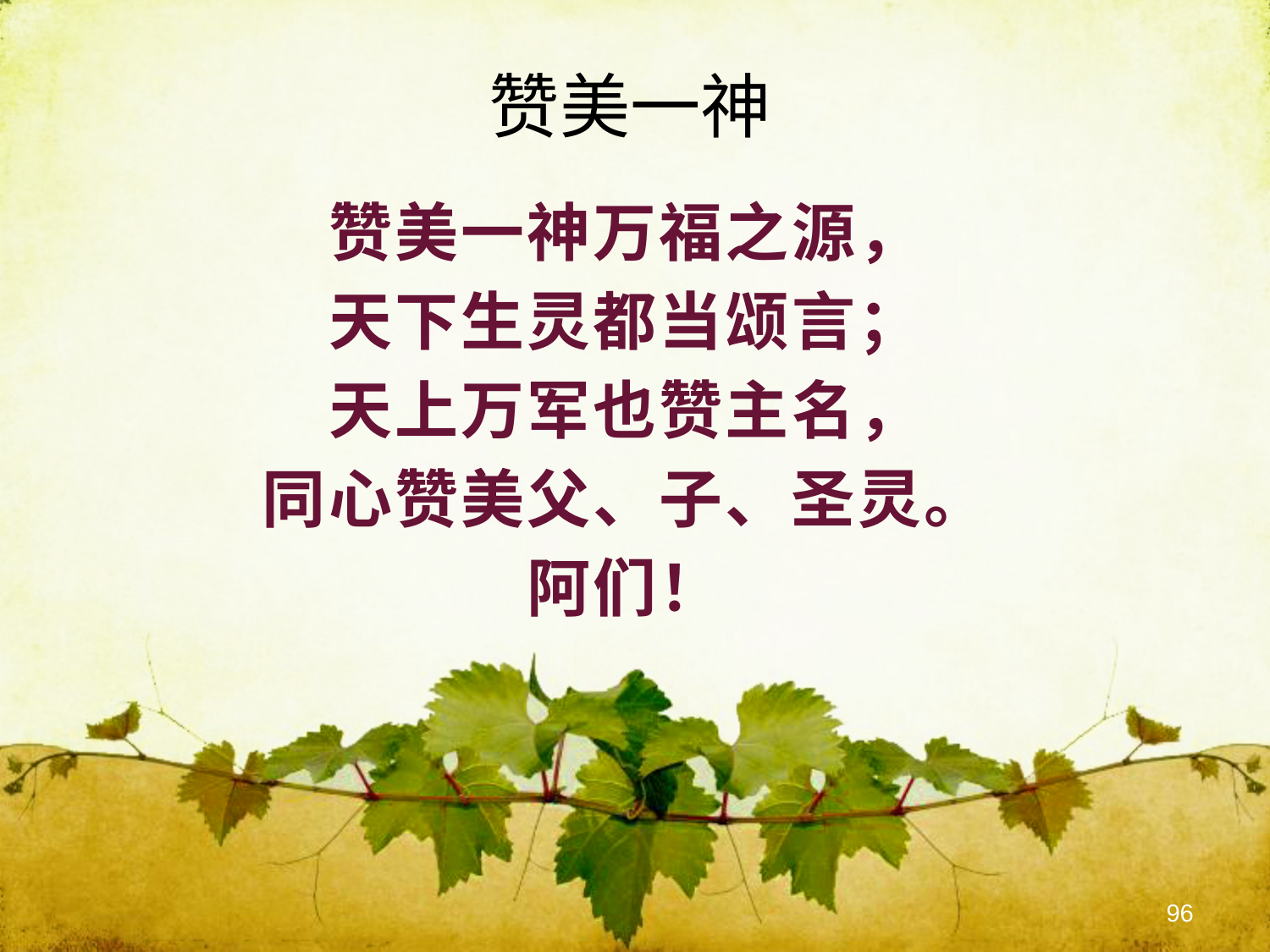

赞美一神
赞美一神万福之源，
天下生灵都当颂言；
天上万军也赞主名，
同心赞美父、子、圣灵。
阿们！
96